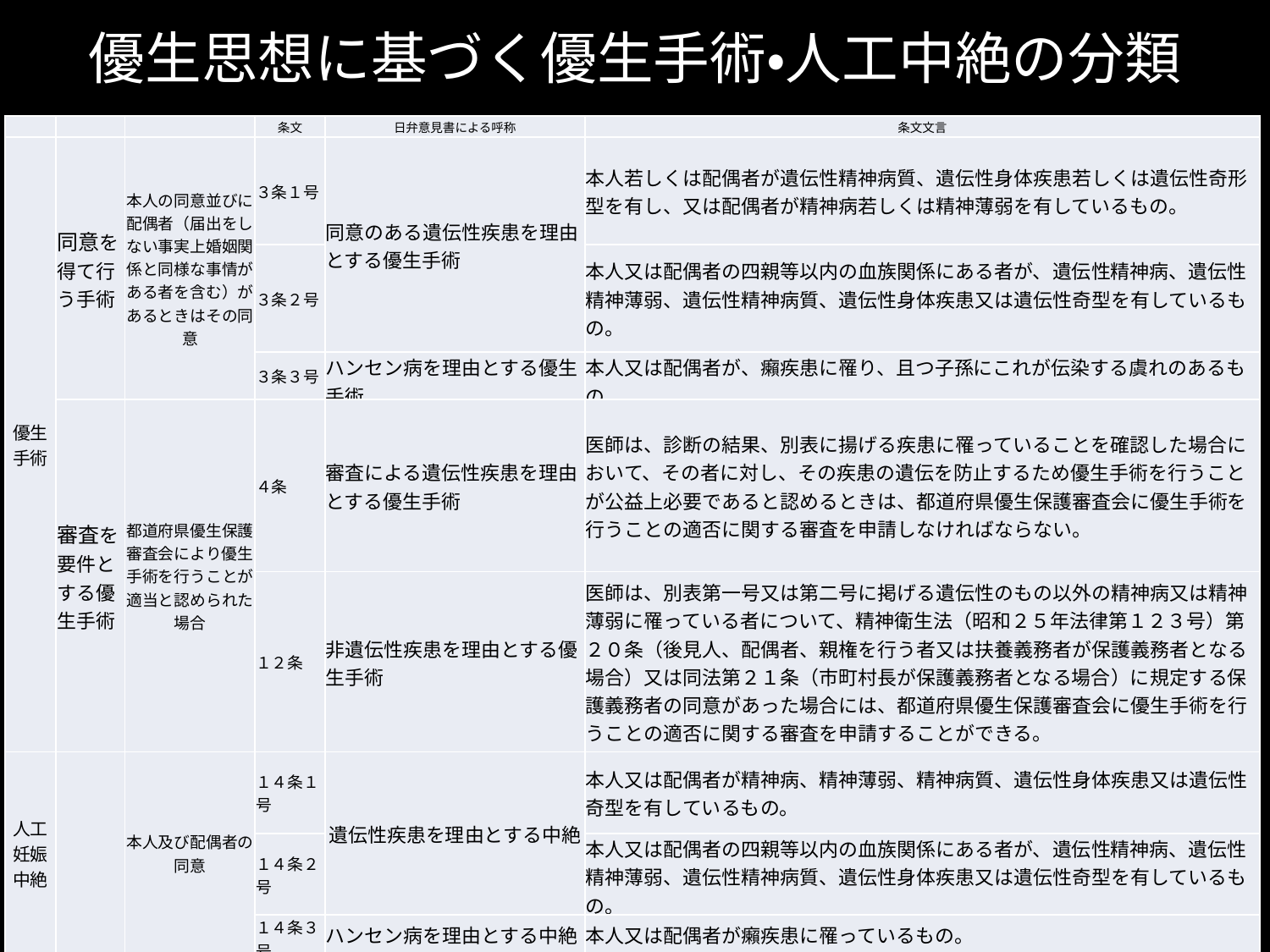

優生思想に基づく優生手術・人工中絶の分類
|  |  |  | 条文 | 日弁意見書による呼称 | 条文文言 |
| --- | --- | --- | --- | --- | --- |
| 優生手術 | 同意を得て行う手術 | 本人の同意並びに配偶者（届出をしない事実上婚姻関係と同様な事情がある者を含む）があるときはその同意 | ３条１号 | 同意のある遺伝性疾患を理由とする優生手術 | 本人若しくは配偶者が遺伝性精神病質、遺伝性身体疾患若しくは遺伝性奇形型を有し、又は配偶者が精神病若しくは精神薄弱を有しているもの。 |
|  |  |  | ３条２号 |  | 本人又は配偶者の四親等以内の血族関係にある者が、遺伝性精神病、遺伝性精神薄弱、遺伝性精神病質、遺伝性身体疾患又は遺伝性奇型を有しているもの。 |
|  |  |  | ３条３号 | ハンセン病を理由とする優生手術 | 本人又は配偶者が、癩疾患に罹り、且つ子孫にこれが伝染する虞れのあるもの。 |
|  | 審査を要件とする優生手術 | 都道府県優生保護審査会により優生手術を行うことが適当と認められた場合 | ４条 | 審査による遺伝性疾患を理由とする優生手術 | 医師は、診断の結果、別表に揚げる疾患に罹っていることを確認した場合において、その者に対し、その疾患の遺伝を防止するため優生手術を行うことが公益上必要であると認めるときは、都道府県優生保護審査会に優生手術を行うことの適否に関する審査を申請しなければならない。 |
|  |  |  | １２条 | 非遺伝性疾患を理由とする優生手術 | 医師は、別表第一号又は第二号に掲げる遺伝性のもの以外の精神病又は精神薄弱に罹っている者について、精神衛生法（昭和２５年法律第１２３号）第２０条（後見人、配偶者、親権を行う者又は扶養義務者が保護義務者となる場合）又は同法第２１条（市町村長が保護義務者となる場合）に規定する保護義務者の同意があった場合には、都道府県優生保護審査会に優生手術を行うことの適否に関する審査を申請することができる。 |
| 人工妊娠中絶 |  | 本人及び配偶者の同意 | １４条１号 | 遺伝性疾患を理由とする中絶 | 本人又は配偶者が精神病、精神薄弱、精神病質、遺伝性身体疾患又は遺伝性奇型を有しているもの。 |
|  |  |  | １４条２号 |  | 本人又は配偶者の四親等以内の血族関係にある者が、遺伝性精神病、遺伝性精神薄弱、遺伝性精神病質、遺伝性身体疾患又は遺伝性奇型を有しているもの。 |
|  |  |  | １４条３号 | ハンセン病を理由とする中絶 | 本人又は配偶者が癩疾患に罹っているもの。 |